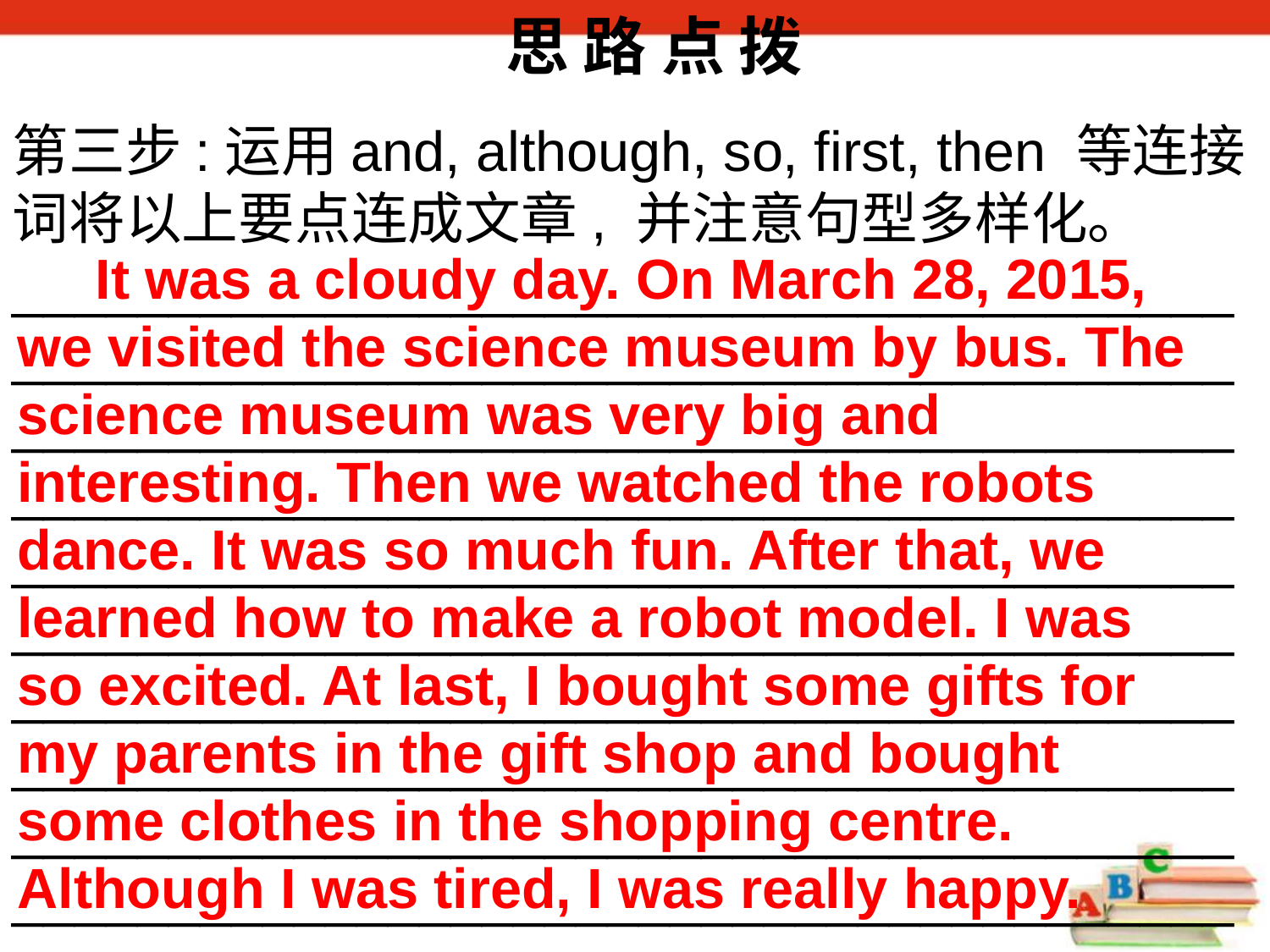

思 路 点 拨
第三步:运用and, although, so, first, then 等连接词将以上要点连成文章, 并注意句型多样化。
______________________________________________________________________________
______________________________________________________________________________
__________________________________________________________________________________________________________________________________________________________________________________________________________________________________________
     It was a cloudy day. On March 28, 2015, we visited the science museum by bus. The science museum was very big and interesting. Then we watched the robots dance. It was so much fun. After that, we learned how to make a robot model. I was so excited. At last, I bought some gifts for my parents in the gift shop and bought some clothes in the shopping centre. Although I was tired, I was really happy.